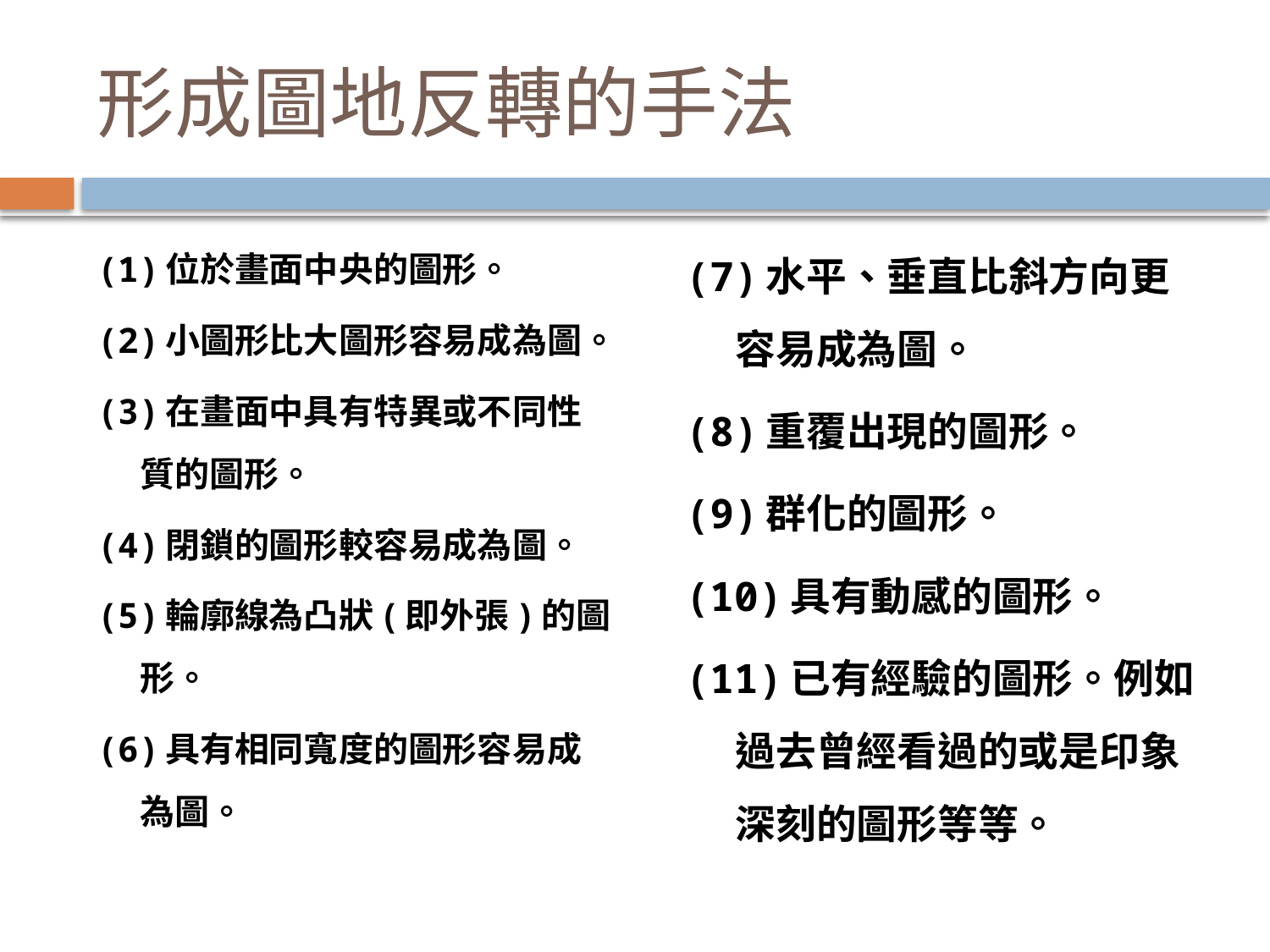

# 形成圖地反轉的手法
(1)位於畫面中央的圖形。
(2)小圖形比大圖形容易成為圖。
(3)在畫面中具有特異或不同性質的圖形。
(4)閉鎖的圖形較容易成為圖。
(5)輪廓線為凸狀(即外張)的圖形。
(6)具有相同寬度的圖形容易成為圖。

(7)水平、垂直比斜方向更容易成為圖。
(8)重覆出現的圖形。
(9)群化的圖形。
(10)具有動感的圖形。
(11)已有經驗的圖形。例如過去曾經看過的或是印象深刻的圖形等等。